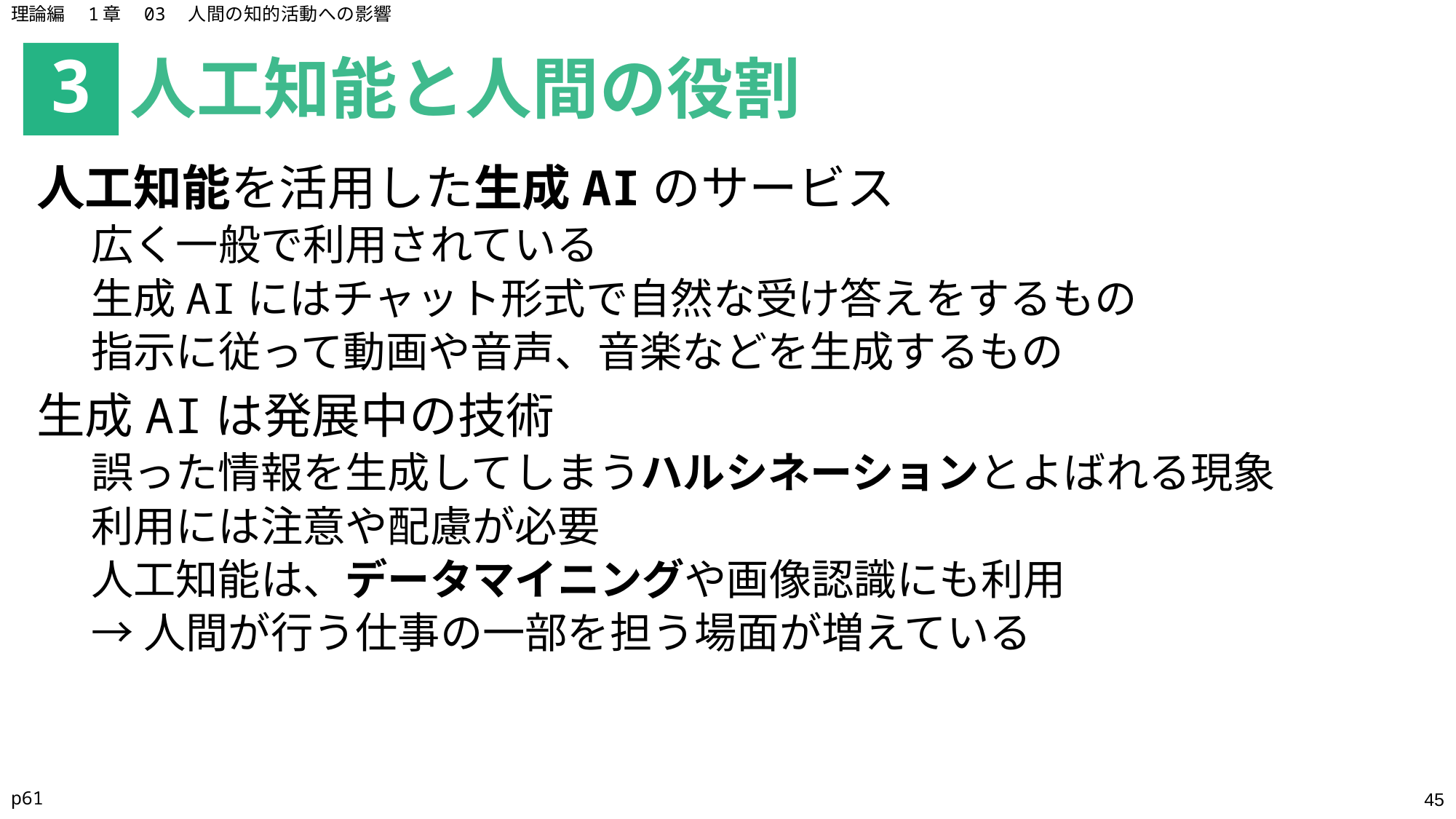

理論編　1章　03　人間の知的活動への影響
人工知能と人間の役割
3
人工知能を活用した生成AIのサービス
広く一般で利用されている
生成AIにはチャット形式で自然な受け答えをするもの
指示に従って動画や音声、音楽などを生成するもの
生成AIは発展中の技術
誤った情報を生成してしまうハルシネーションとよばれる現象
利用には注意や配慮が必要
人工知能は、データマイニングや画像認識にも利用
→人間が行う仕事の一部を担う場面が増えている
p61
45